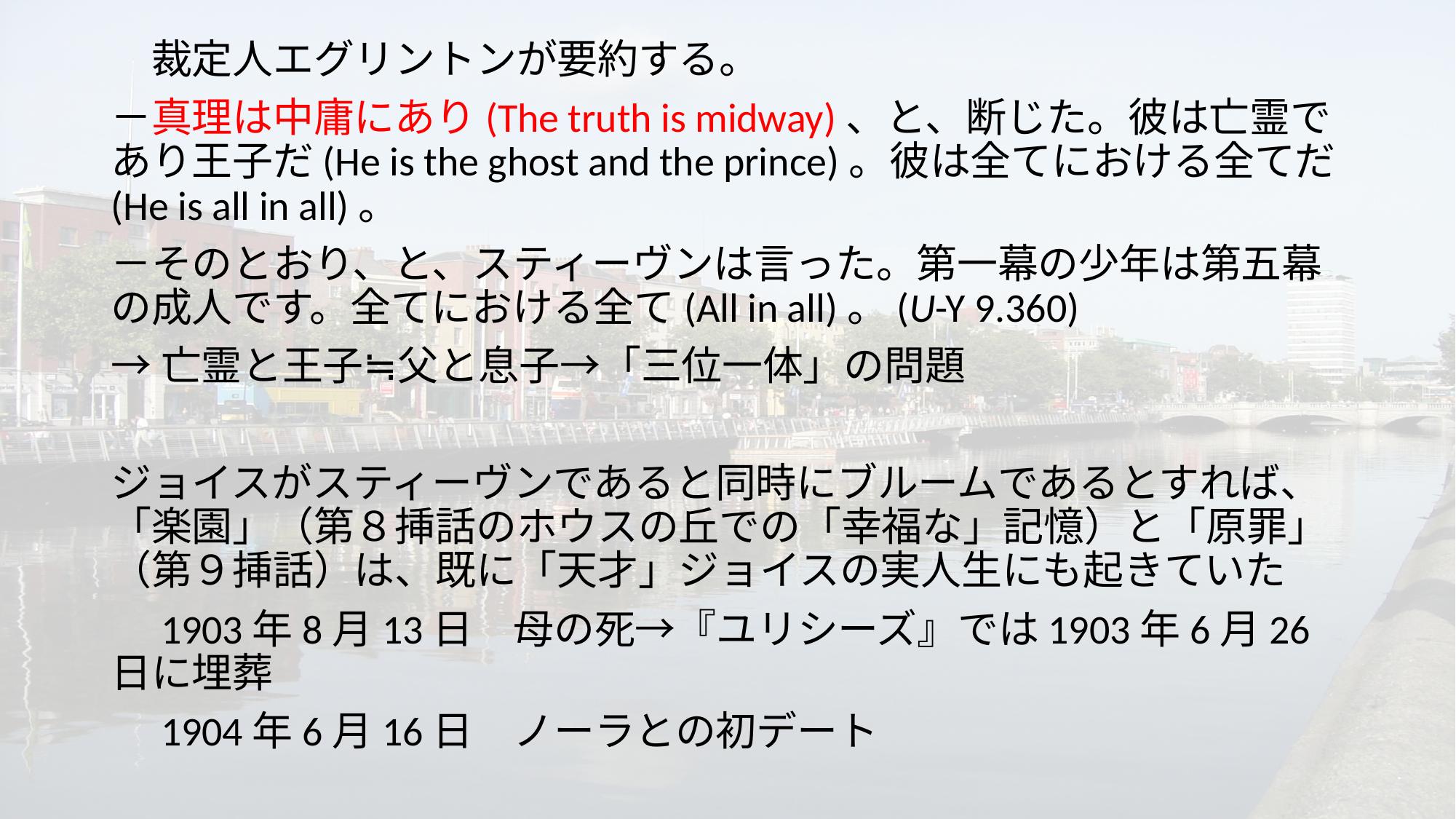

裁定人エグリントンが要約する。
－真理は中庸にあり(The truth is midway)、と、断じた。彼は亡霊であり王子だ(He is the ghost and the prince)。彼は全てにおける全てだ(He is all in all)。
－そのとおり、と、スティーヴンは言った。第一幕の少年は第五幕の成人です。全てにおける全て(All in all)。(U-Y 9.360)
→亡霊と王子≒父と息子→「三位一体」の問題

ジョイスがスティーヴンであると同時にブルームであるとすれば、「楽園」（第８挿話のホウスの丘での「幸福な」記憶）と「原罪」（第９挿話）は、既に「天才」ジョイスの実人生にも起きていた
　1903年8月13日　母の死→『ユリシーズ』では1903年6月26日に埋葬
　1904年6月16日　ノーラとの初デート